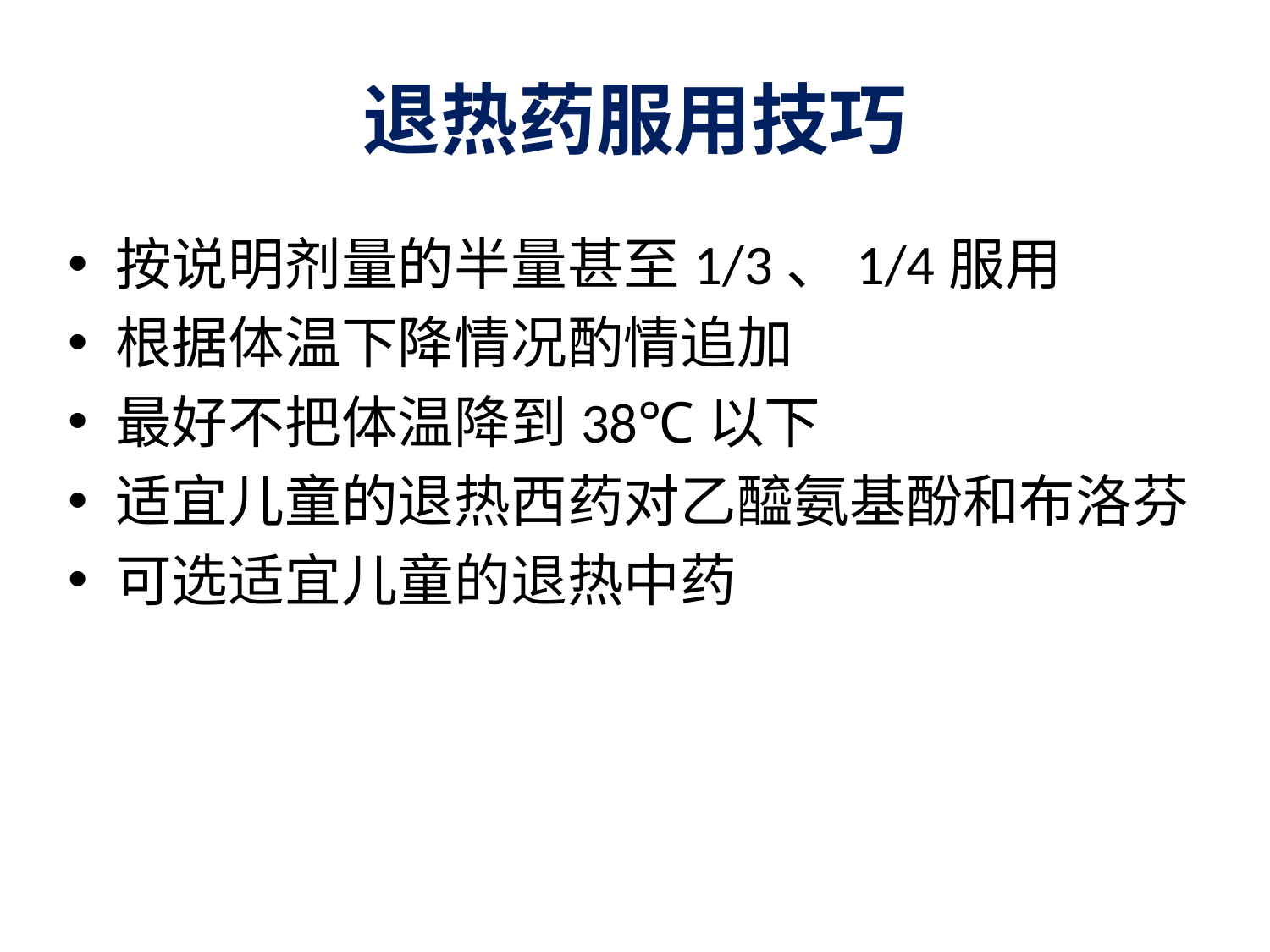

# 退热药服用技巧
按说明剂量的半量甚至1/3、1/4服用
根据体温下降情况酌情追加
最好不把体温降到38℃以下
适宜儿童的退热西药对乙醯氨基酚和布洛芬
可选适宜儿童的退热中药